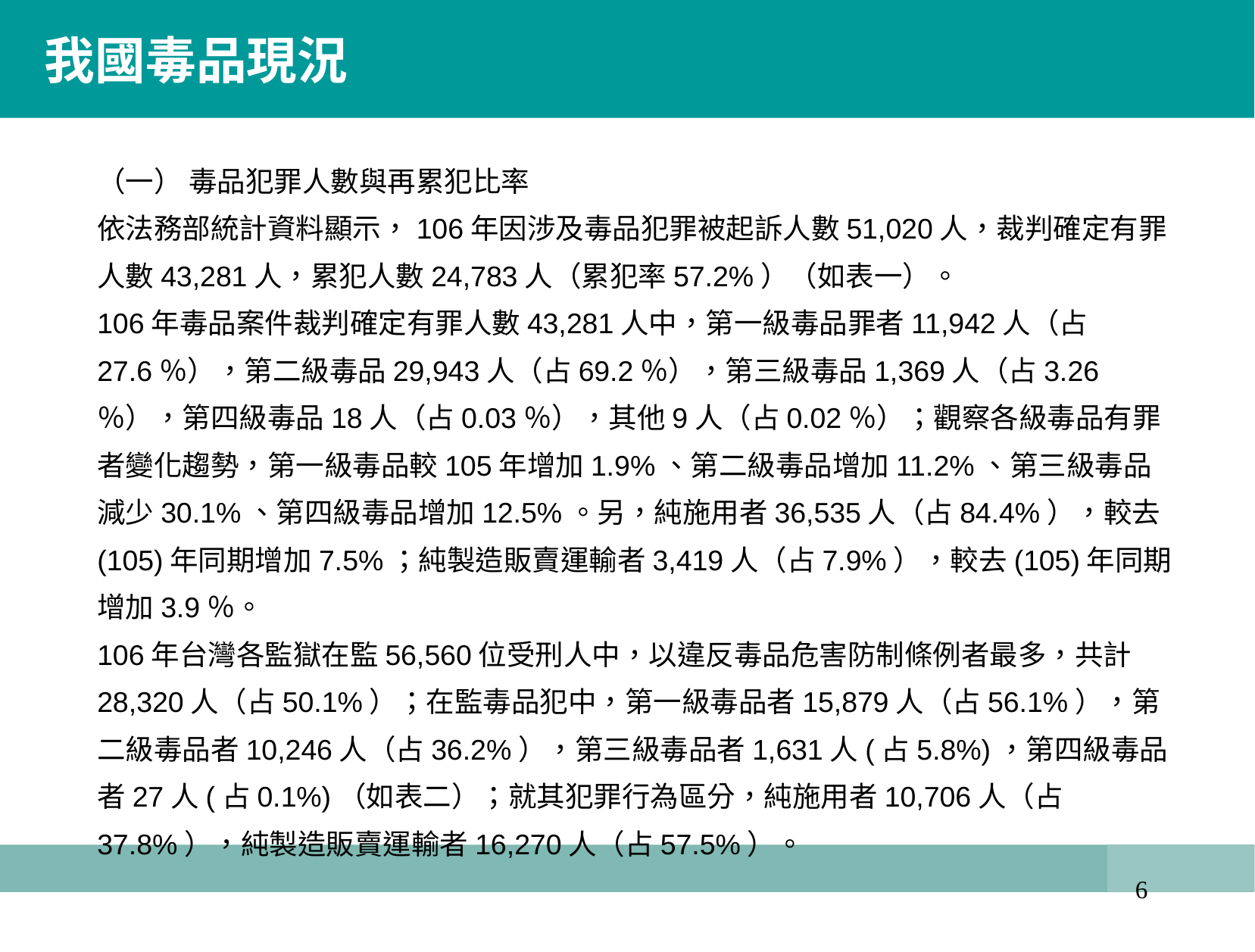

我國毒品現況
（一） 毒品犯罪人數與再累犯比率
依法務部統計資料顯示，106年因涉及毒品犯罪被起訴人數51,020人，裁判確定有罪人數43,281人，累犯人數24,783人（累犯率57.2%）（如表一）。
106年毒品案件裁判確定有罪人數43,281人中，第一級毒品罪者11,942人（占27.6％），第二級毒品29,943人（占69.2％），第三級毒品1,369人（占3.26％），第四級毒品18人（占0.03％），其他9人（占0.02％）；觀察各級毒品有罪者變化趨勢，第一級毒品較105年增加1.9%、第二級毒品增加11.2%、第三級毒品減少30.1%、第四級毒品增加12.5%。另，純施用者36,535人（占84.4%），較去(105)年同期增加7.5%；純製造販賣運輸者3,419人（占7.9%），較去(105)年同期增加3.9％。
106年台灣各監獄在監56,560位受刑人中，以違反毒品危害防制條例者最多，共計28,320人（占50.1%）；在監毒品犯中，第一級毒品者15,879人（占56.1%），第二級毒品者10,246人（占36.2%），第三級毒品者1,631人(占5.8%)，第四級毒品者27人(占0.1%)（如表二）；就其犯罪行為區分，純施用者10,706人（占37.8%），純製造販賣運輸者16,270人（占57.5%）。
6